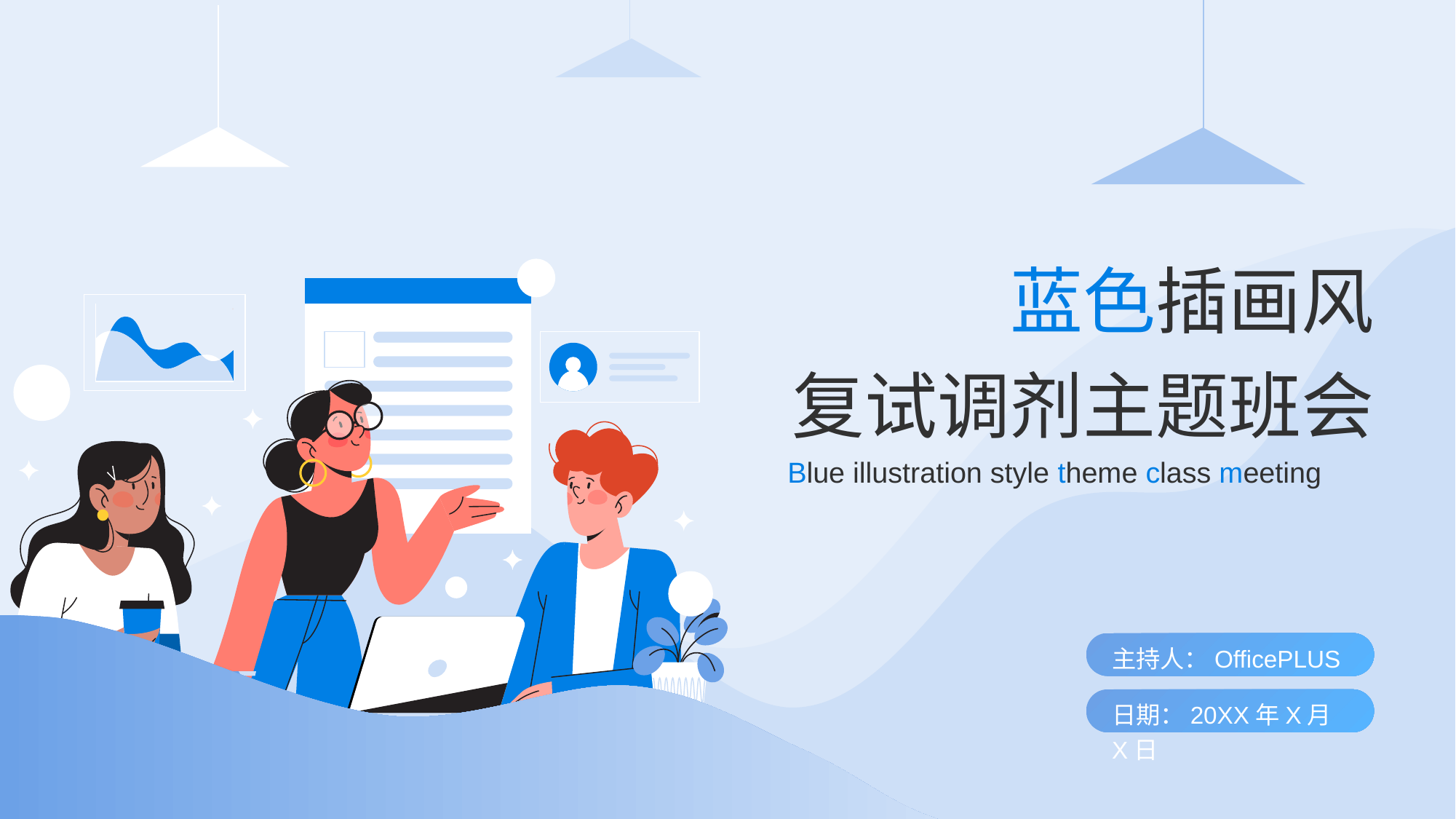

# 蓝色插画风 复试调剂主题班会
Blue illustration style theme class meeting

主持人：OfficePLUS

日期：20XX年X月X日